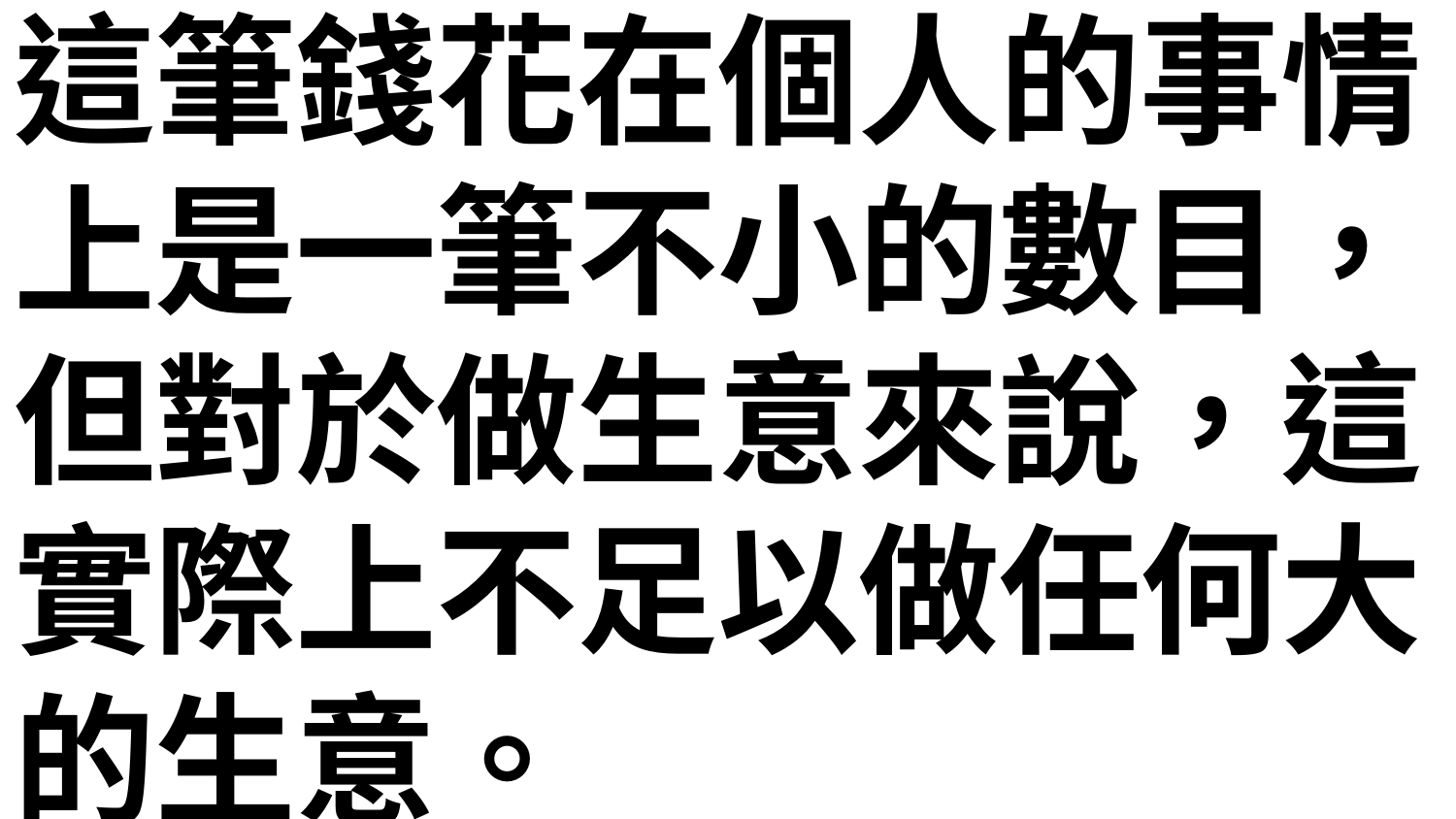

這筆錢花在個人的事情上是一筆不小的數目，但對於做生意來說，這實際上不足以做任何大的生意。